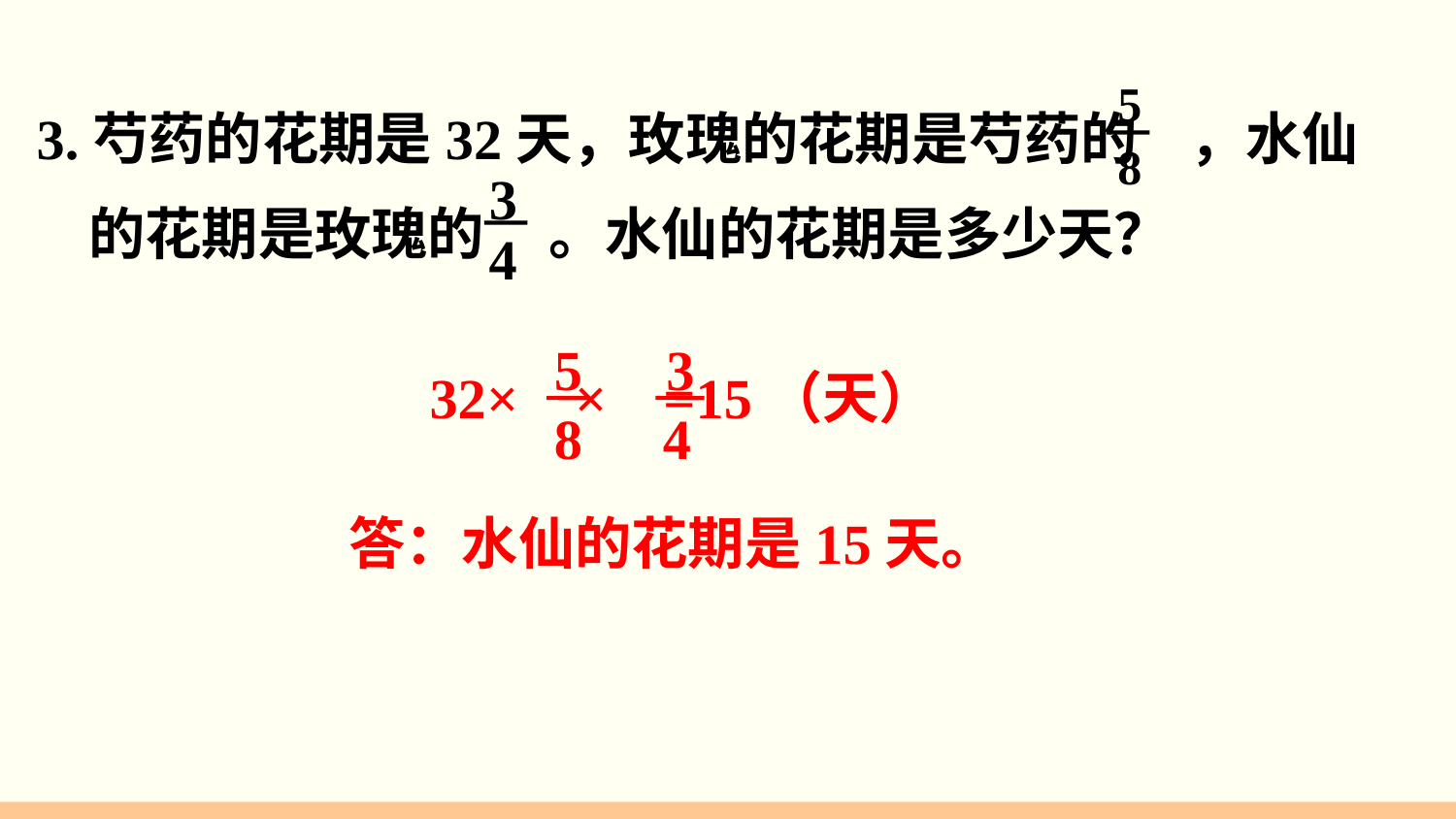

5
8

3.芍药的花期是32天，玫瑰的花期是芍药的    ，水仙
   的花期是玫瑰的     。水仙的花期是多少天？
3
4

3
4

5
8

    32×    ×    =15（天）
答：水仙的花期是15天。